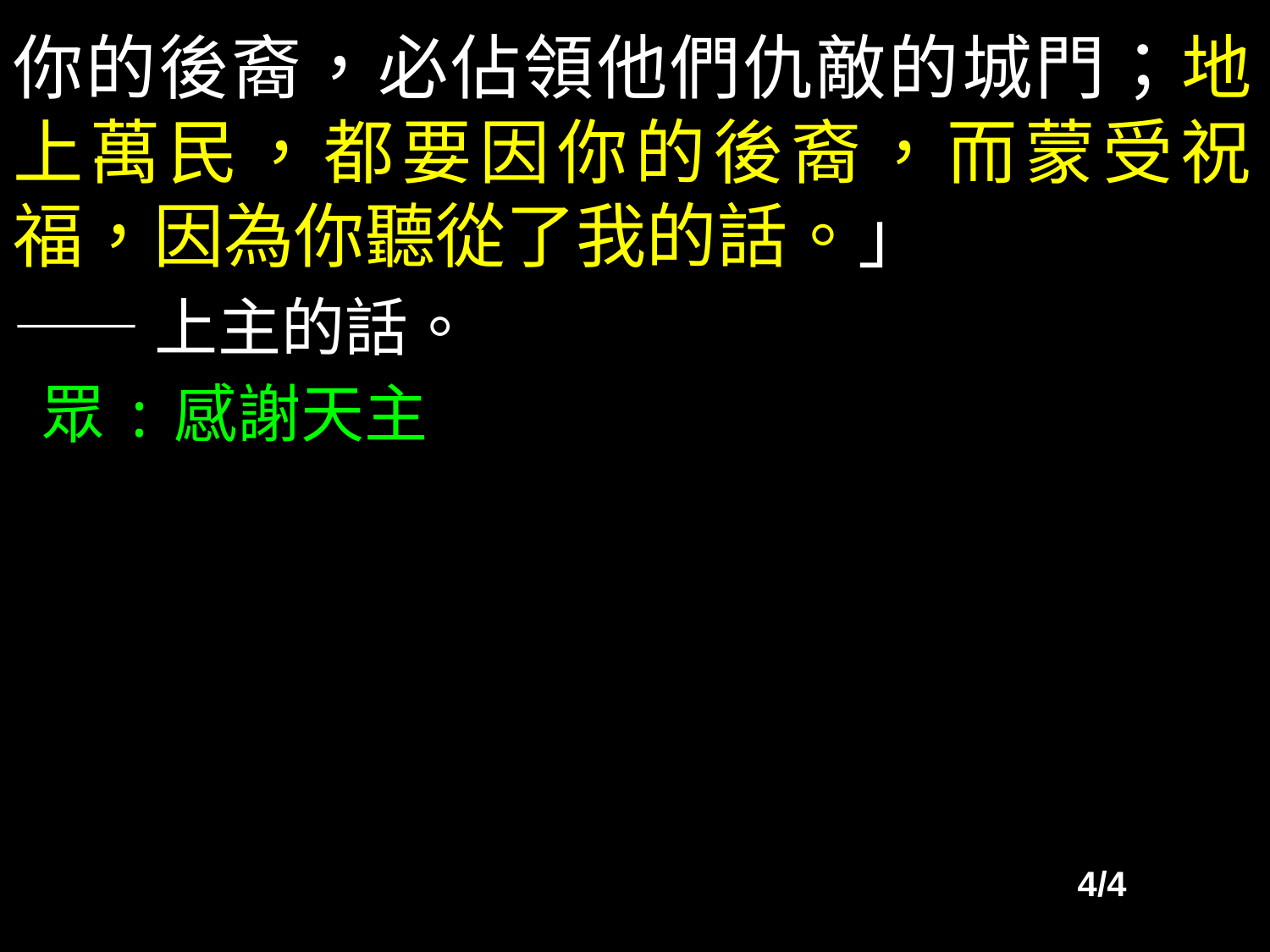

你的後裔，必佔領他們仇敵的城門；地上萬民，都要因你的後裔，而蒙受祝福，因為你聽從了我的話。」
——上主的話。
 眾:感謝天主

4/4